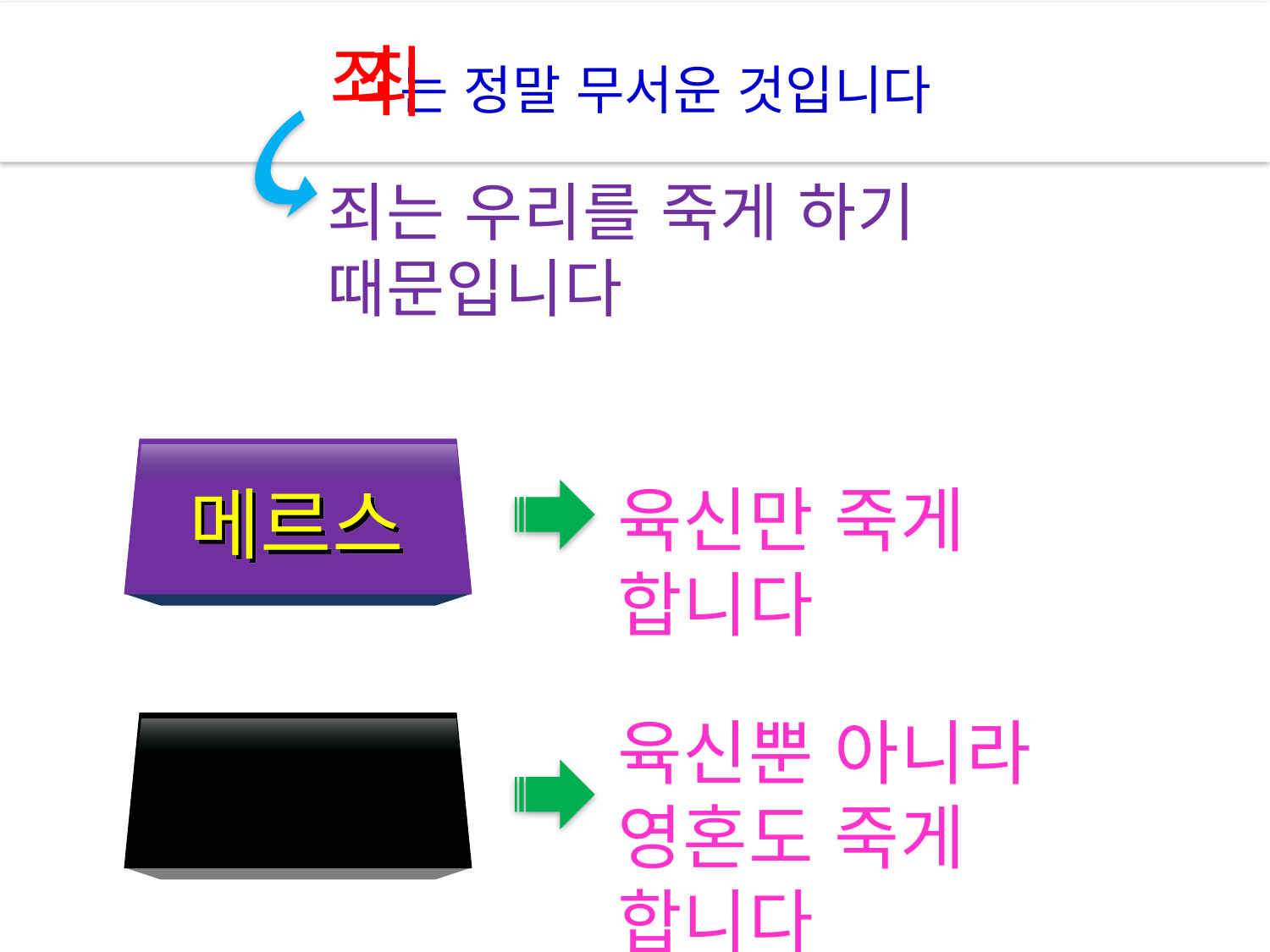

죄는 정말 무서운 것입니다
죄

죄는 우리를 죽게 하기 때문입니다

메르스

육신만 죽게 합니다

육신뿐 아니라
영혼도 죽게 합니다